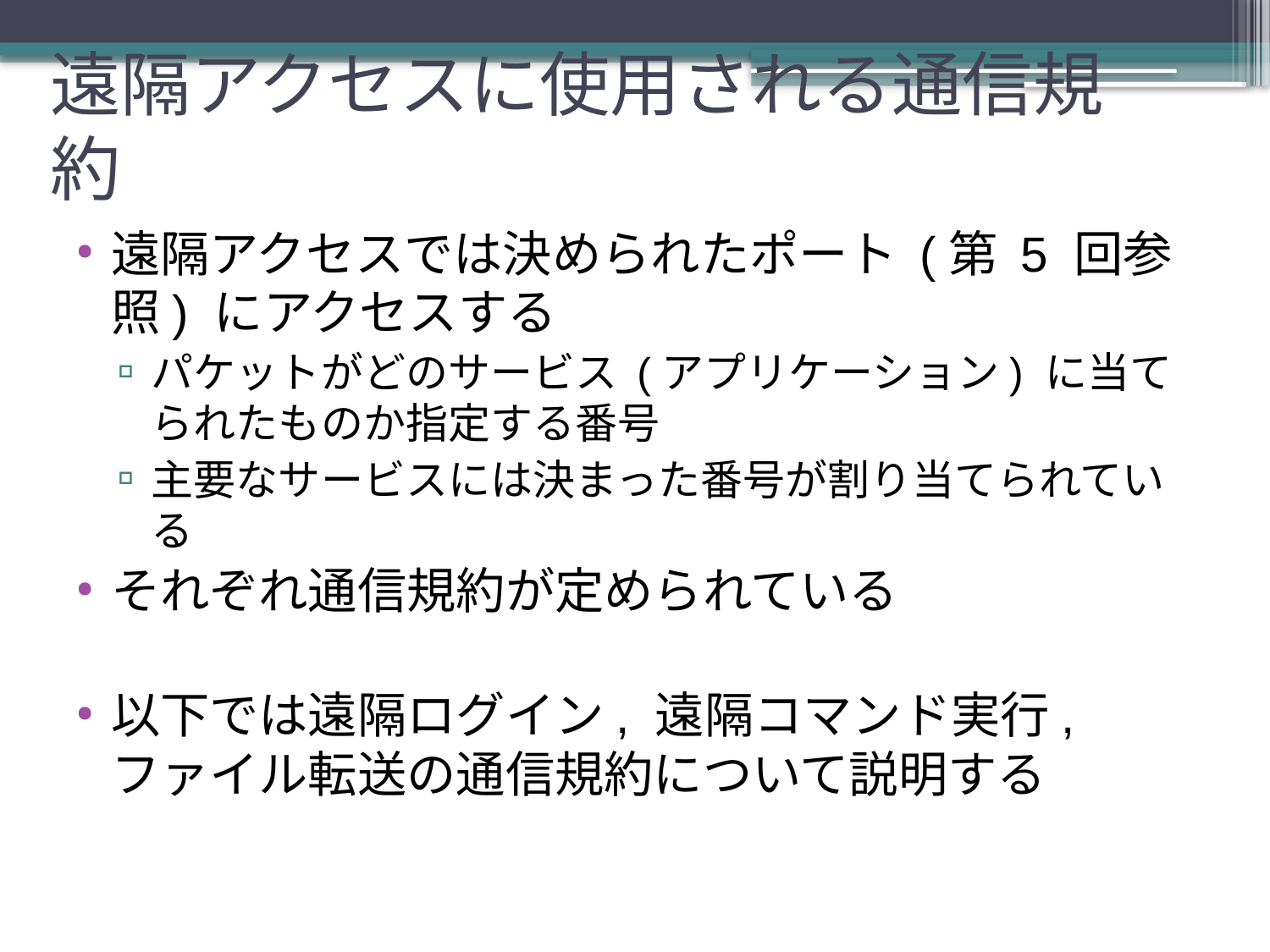

# 遠隔アクセスに使用される通信規約
遠隔アクセスでは決められたポート (第 5 回参照) にアクセスする
パケットがどのサービス (アプリケーション) に当てられたものか指定する番号
主要なサービスには決まった番号が割り当てられている
それぞれ通信規約が定められている

以下では遠隔ログイン, 遠隔コマンド実行, ファイル転送の通信規約について説明する